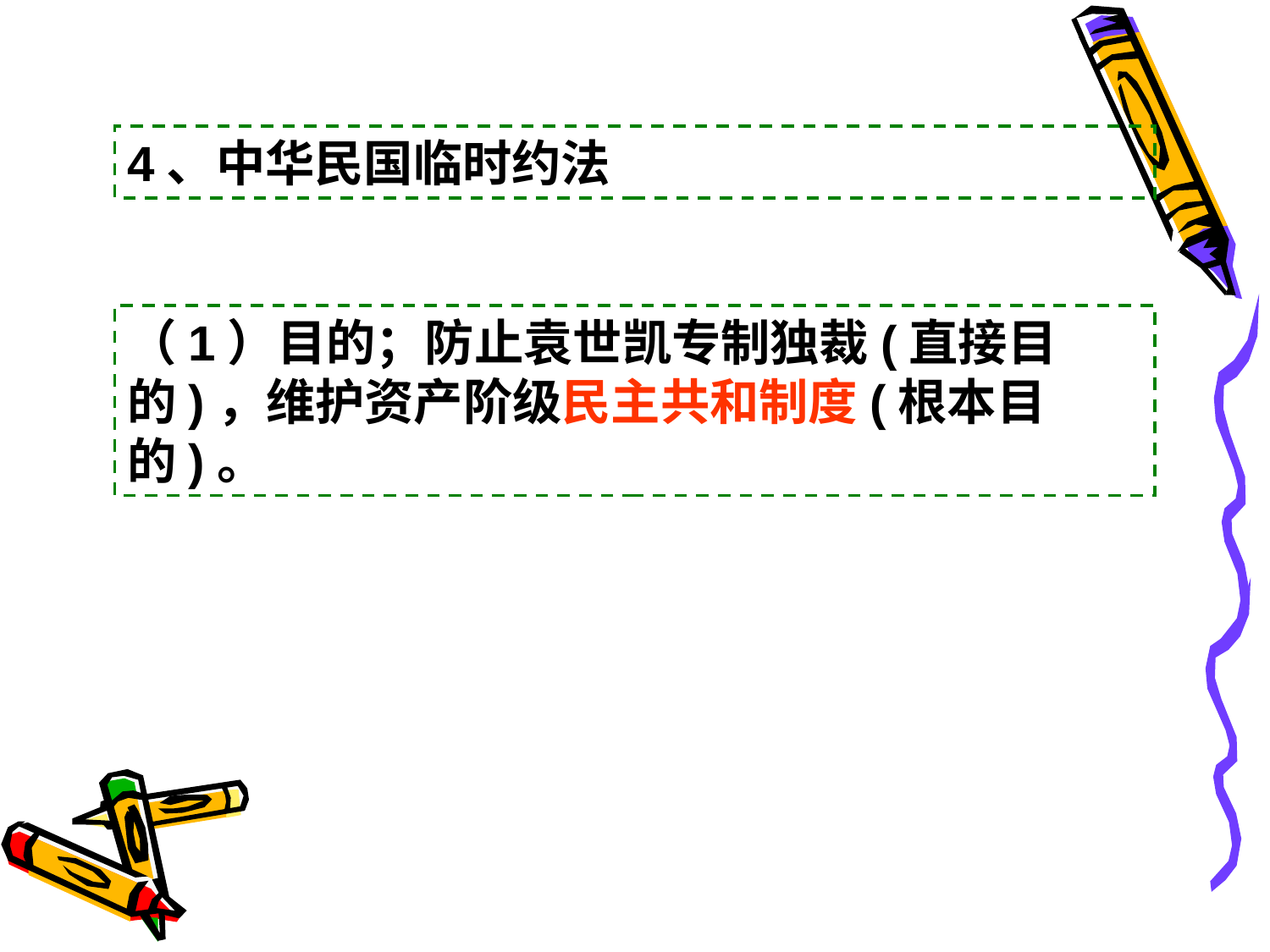

4、中华民国临时约法
（1）目的；防止袁世凯专制独裁(直接目的)，维护资产阶级民主共和制度(根本目的)。